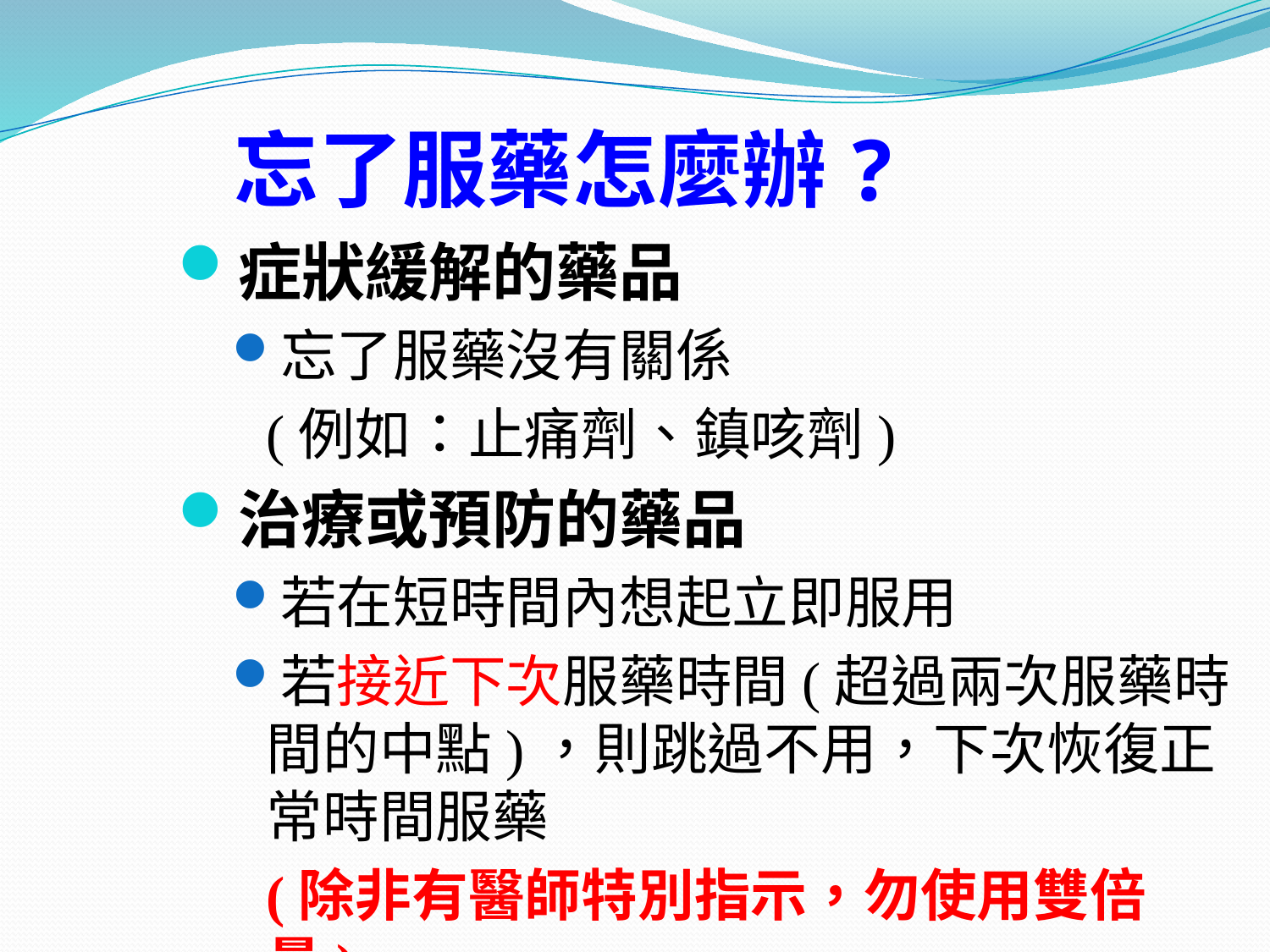

# 忘了服藥怎麼辦?
症狀緩解的藥品
忘了服藥沒有關係
	(例如：止痛劑、鎮咳劑)
治療或預防的藥品
若在短時間內想起立即服用
若接近下次服藥時間(超過兩次服藥時間的中點)，則跳過不用，下次恢復正常時間服藥
	(除非有醫師特別指示，勿使用雙倍量)